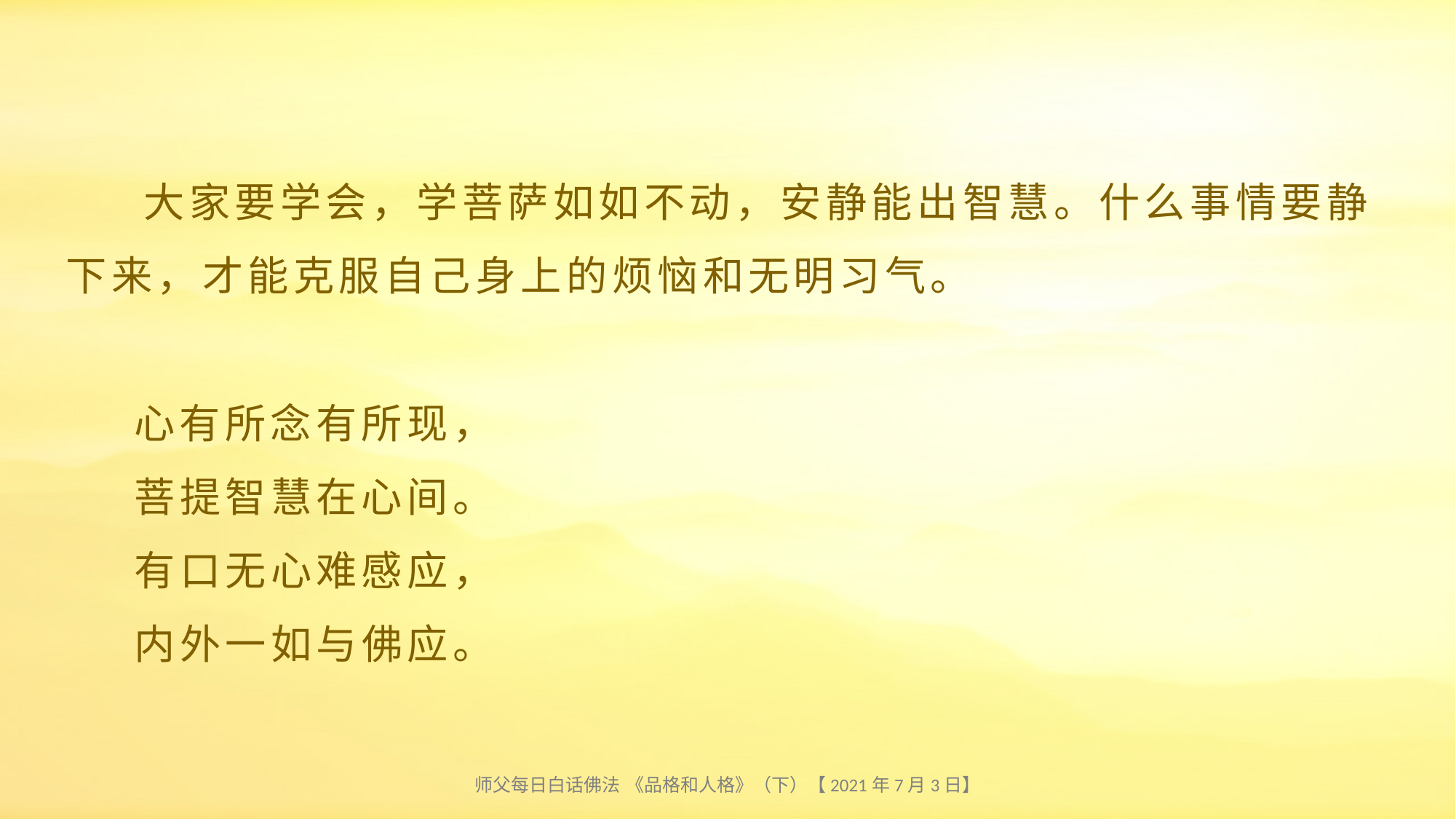

# 大家要学会，学菩萨如如不动，安静能出智慧。什么事情要静下来，才能克服自己身上的烦恼和无明习气。 心有所念有所现， 菩提智慧在心间。 有口无心难感应， 内外一如与佛应。
师父每日白话佛法 《品格和人格》（下）【2021年7月3日】